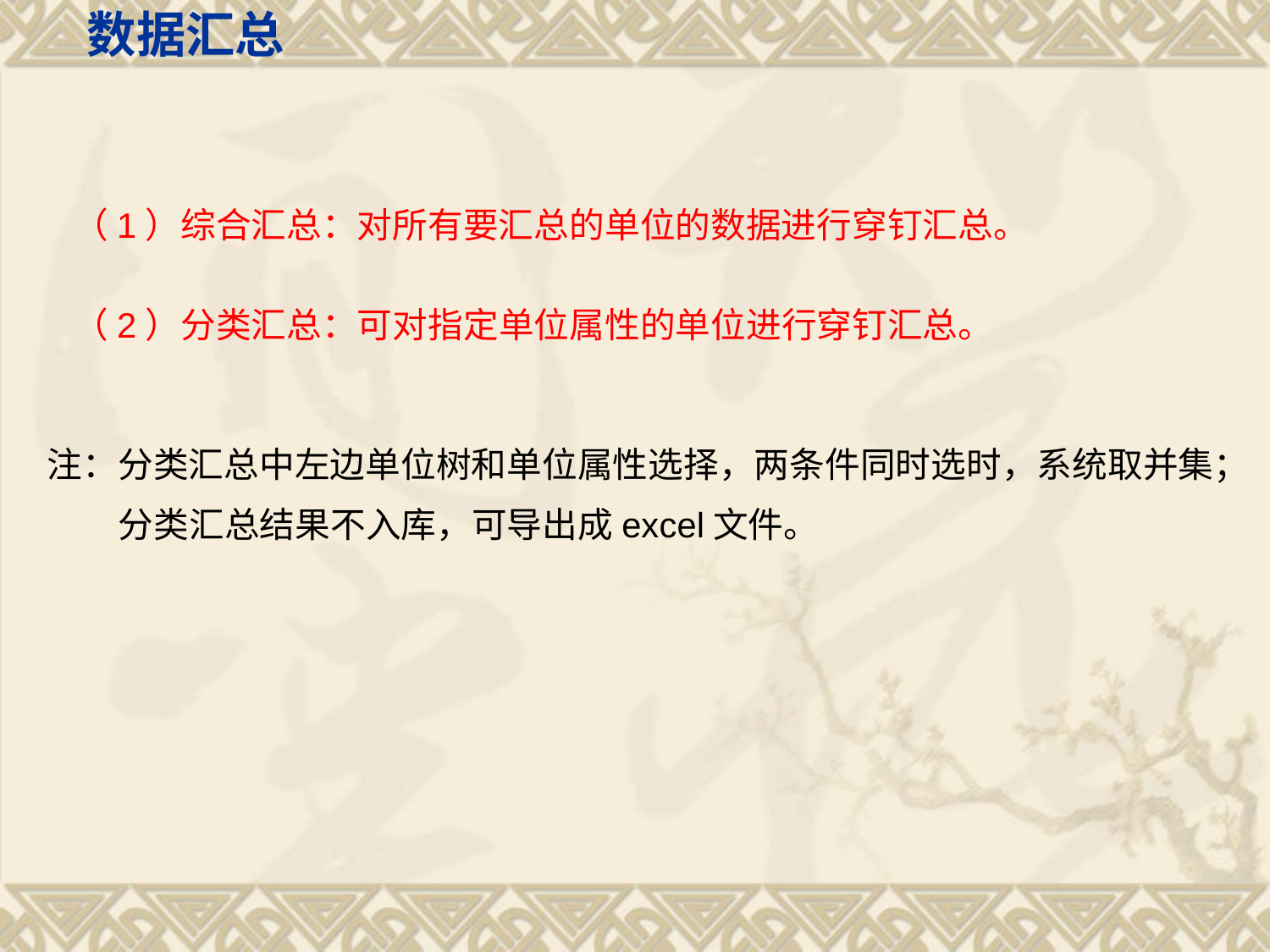

数据汇总
（1）综合汇总：对所有要汇总的单位的数据进行穿钉汇总。
（2）分类汇总：可对指定单位属性的单位进行穿钉汇总。
注：分类汇总中左边单位树和单位属性选择，两条件同时选时，系统取并集；
        分类汇总结果不入库，可导出成excel文件。